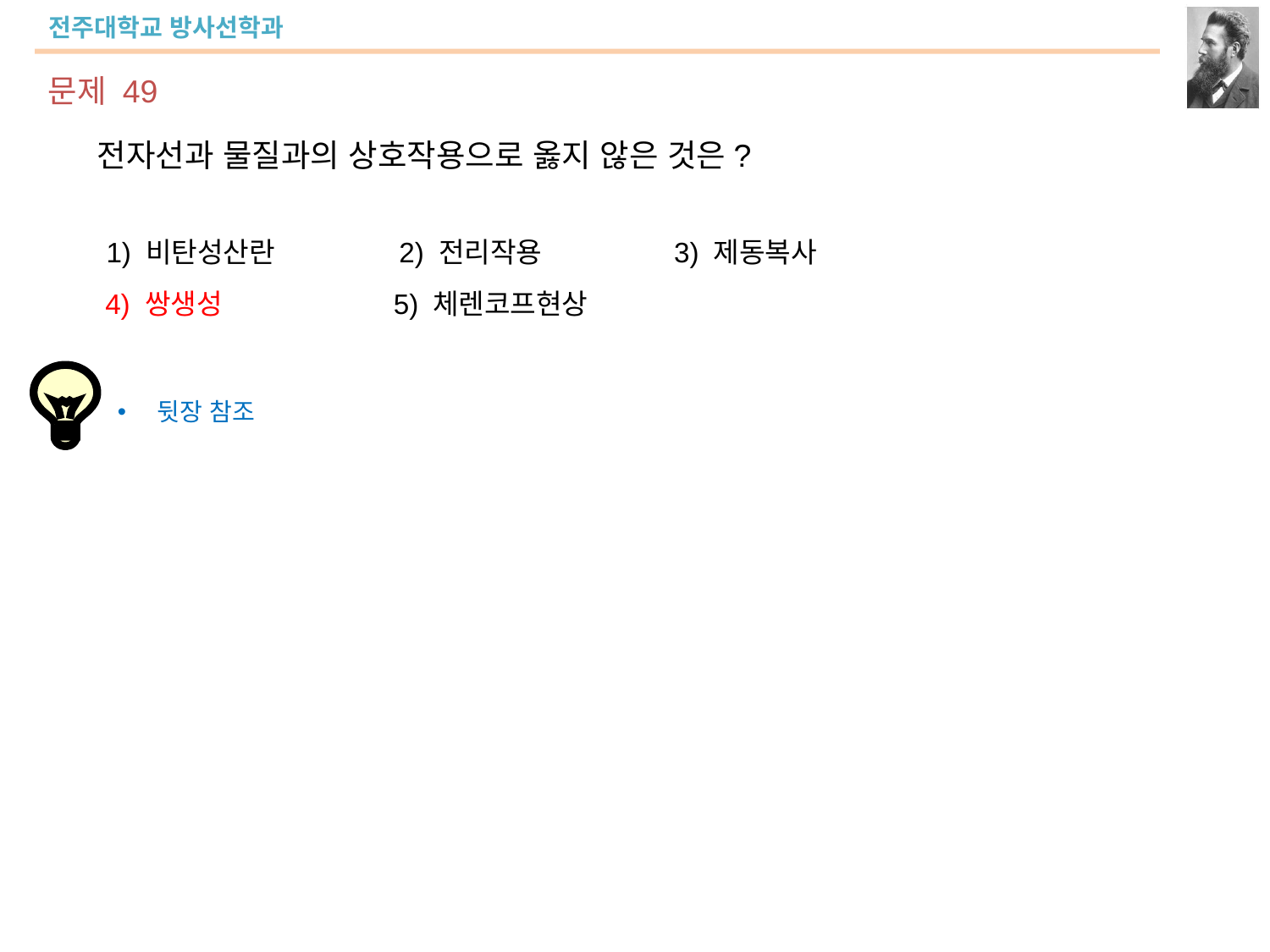

문제 49
전자선과 물질과의 상호작용으로 옳지 않은 것은?

 1) 비탄성산란               2) 전리작용                3) 제동복사
 4) 쌍생성                     5) 체렌코프현상

뒷장 참조